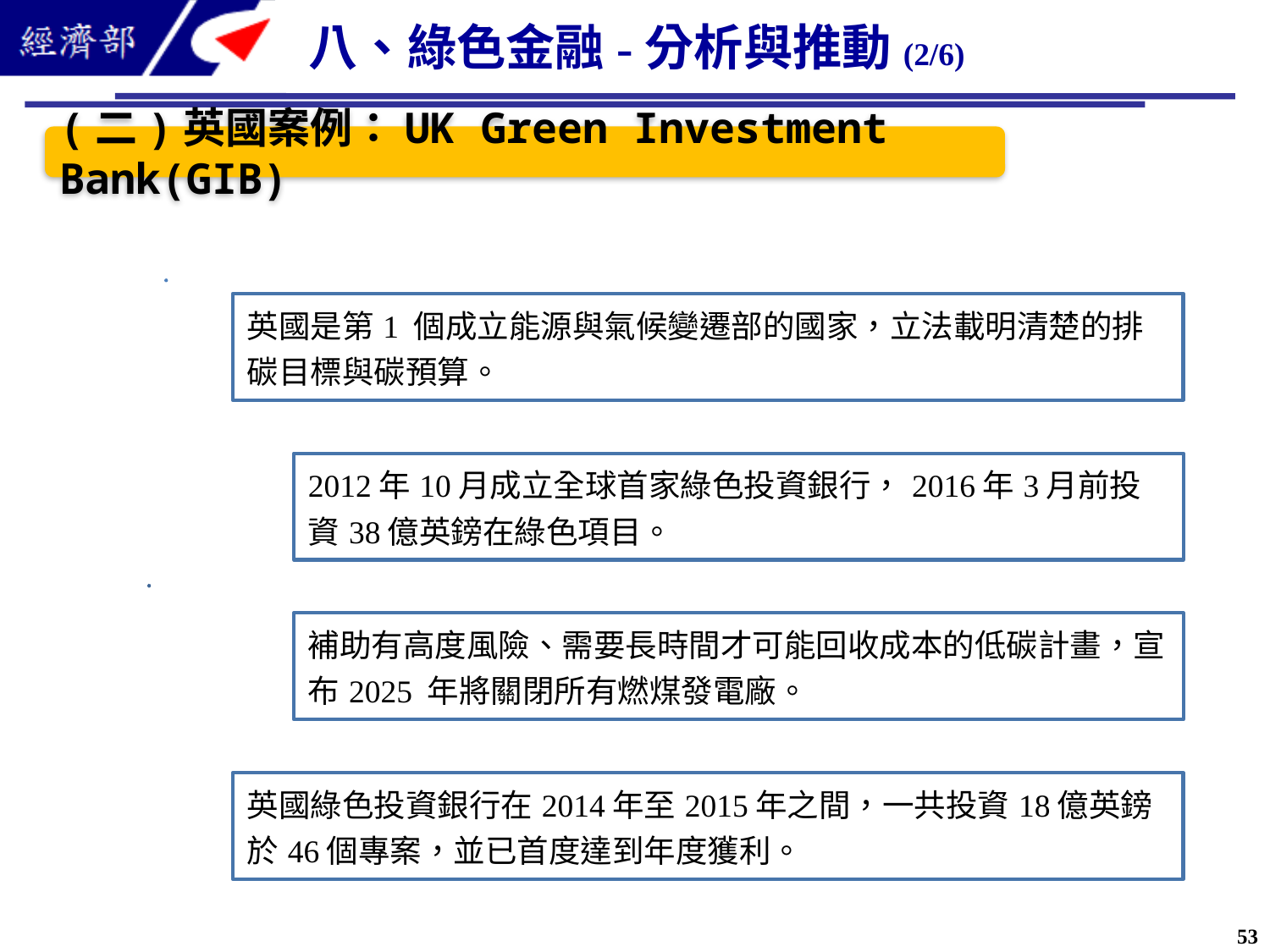

八、綠色金融-分析與推動(2/6)

(二)英國案例：UK Green Investment Bank(GIB)
英國是第1 個成立能源與氣候變遷部的國家，立法載明清楚的排碳目標與碳預算。
2012年10月成立全球首家綠色投資銀行，2016年3月前投資38億英鎊在綠色項目。
補助有高度風險、需要長時間才可能回收成本的低碳計畫，宣布2025 年將關閉所有燃煤發電廠。
英國綠色投資銀行在2014年至2015年之間，一共投資18億英鎊於46個專案，並已首度達到年度獲利。
53